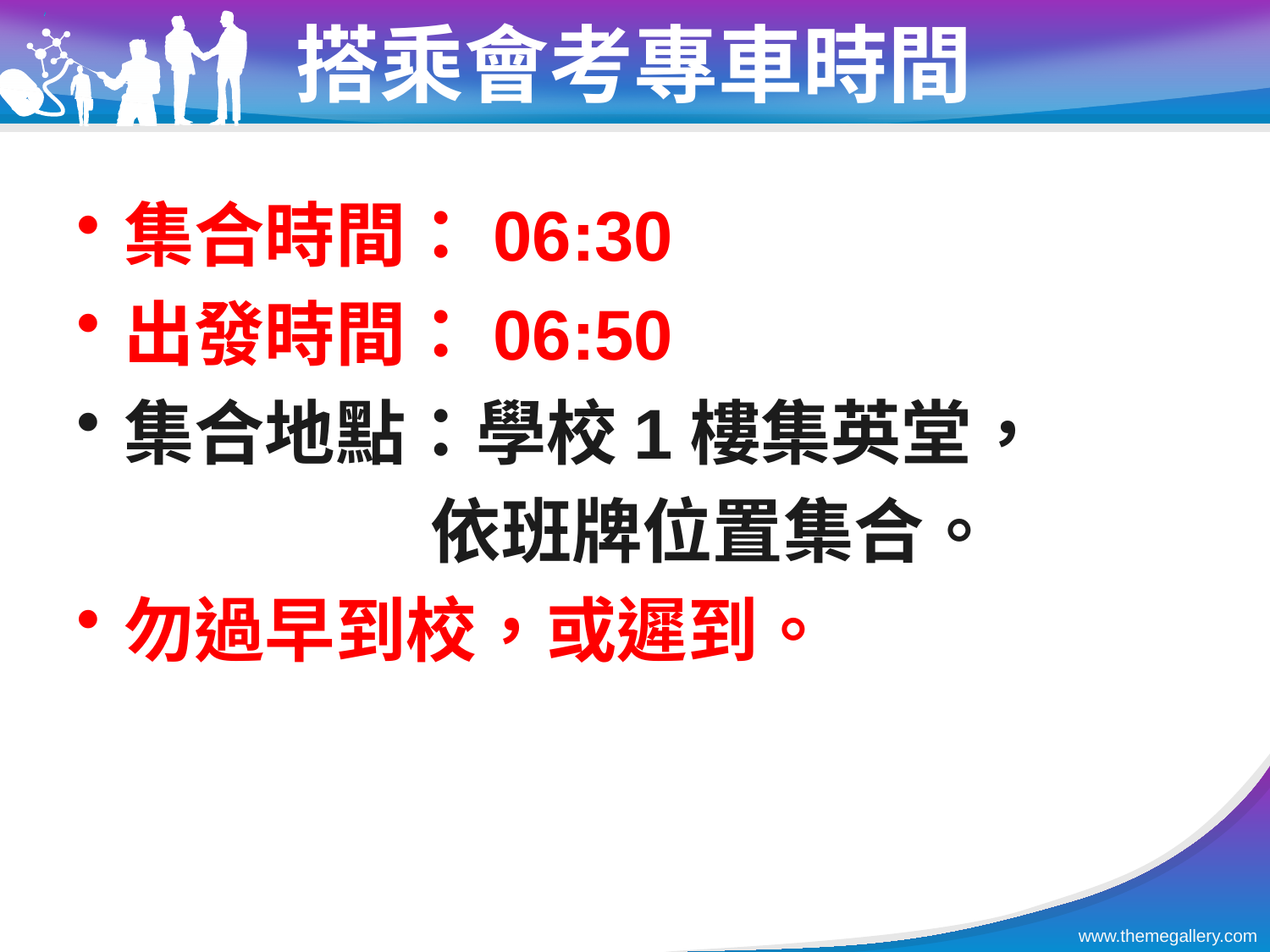

# 搭乘會考專車時間
集合時間：06:30
出發時間：06:50
集合地點：學校1樓集英堂，
                     依班牌位置集合。
勿過早到校，或遲到。